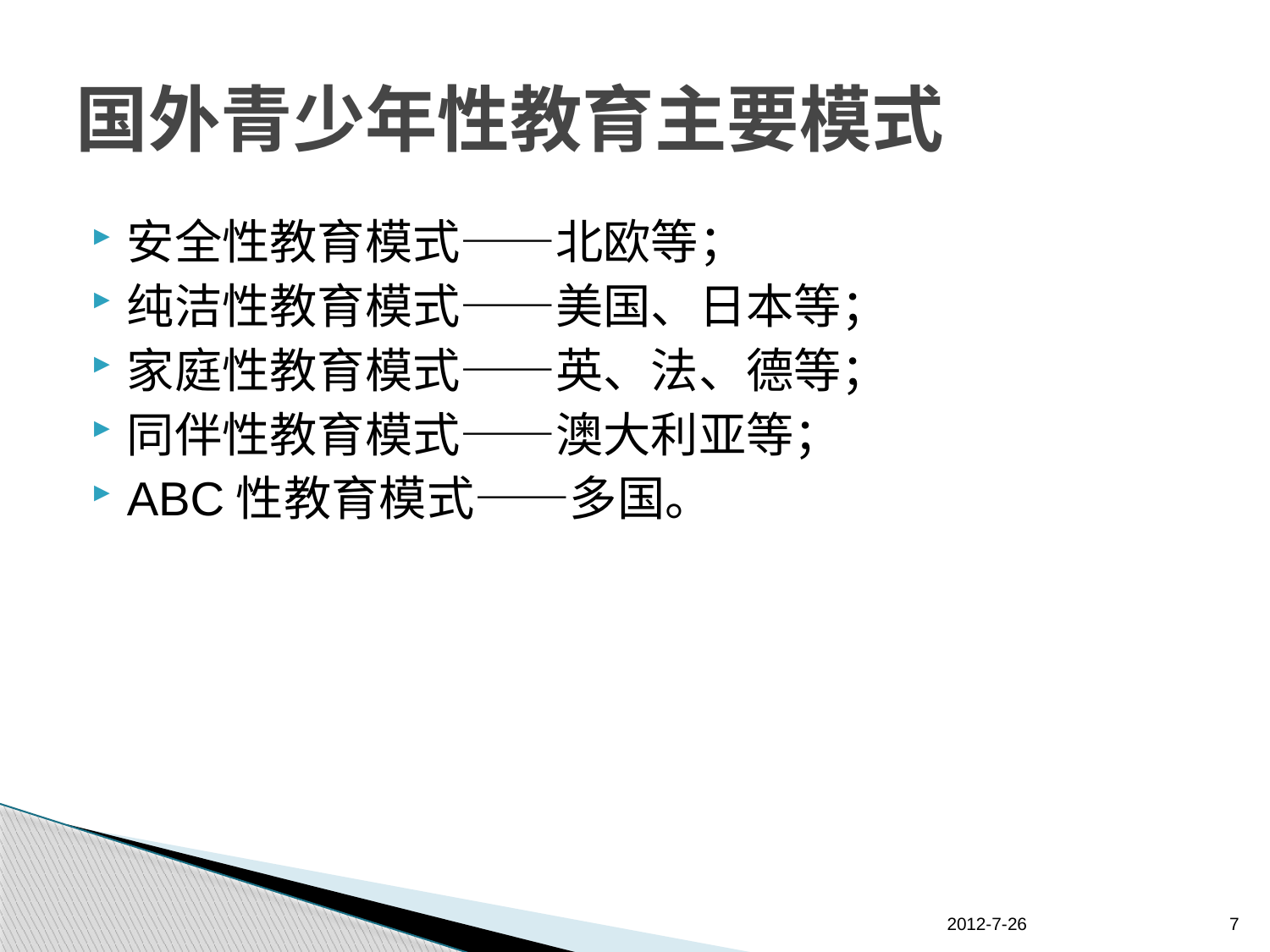

# 国外青少年性教育主要模式
安全性教育模式——北欧等；
纯洁性教育模式——美国、日本等；
家庭性教育模式——英、法、德等；
同伴性教育模式——澳大利亚等；
ABC性教育模式——多国。

2012-7-26
7